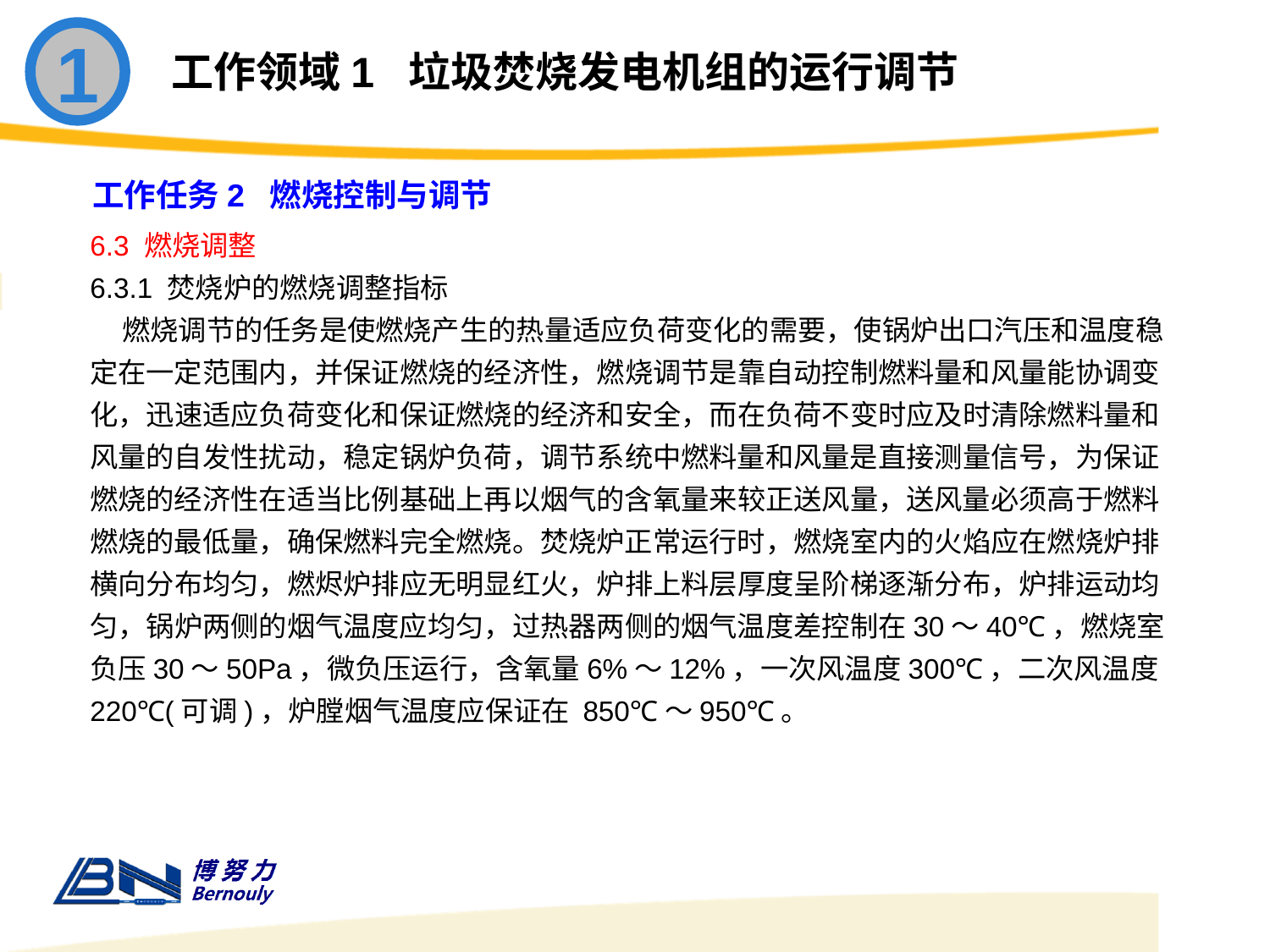

1
工作领域1  垃圾焚烧发电机组的运行调节
工作任务2  燃烧控制与调节
6.3 燃烧调整
6.3.1 焚烧炉的燃烧调整指标
    燃烧调节的任务是使燃烧产生的热量适应负荷变化的需要，使锅炉出口汽压和温度稳定在一定范围内，并保证燃烧的经济性，燃烧调节是靠自动控制燃料量和风量能协调变化，迅速适应负荷变化和保证燃烧的经济和安全，而在负荷不变时应及时清除燃料量和风量的自发性扰动，稳定锅炉负荷，调节系统中燃料量和风量是直接测量信号，为保证燃烧的经济性在适当比例基础上再以烟气的含氧量来较正送风量，送风量必须高于燃料燃烧的最低量，确保燃料完全燃烧。焚烧炉正常运行时，燃烧室内的火焰应在燃烧炉排横向分布均匀，燃烬炉排应无明显红火，炉排上料层厚度呈阶梯逐渐分布，炉排运动均匀，锅炉两侧的烟气温度应均匀，过热器两侧的烟气温度差控制在30～40℃，燃烧室负压30～50Pa，微负压运行，含氧量6%～12%，一次风温度300℃，二次风温度220℃(可调)，炉膛烟气温度应保证在 850℃～950℃。